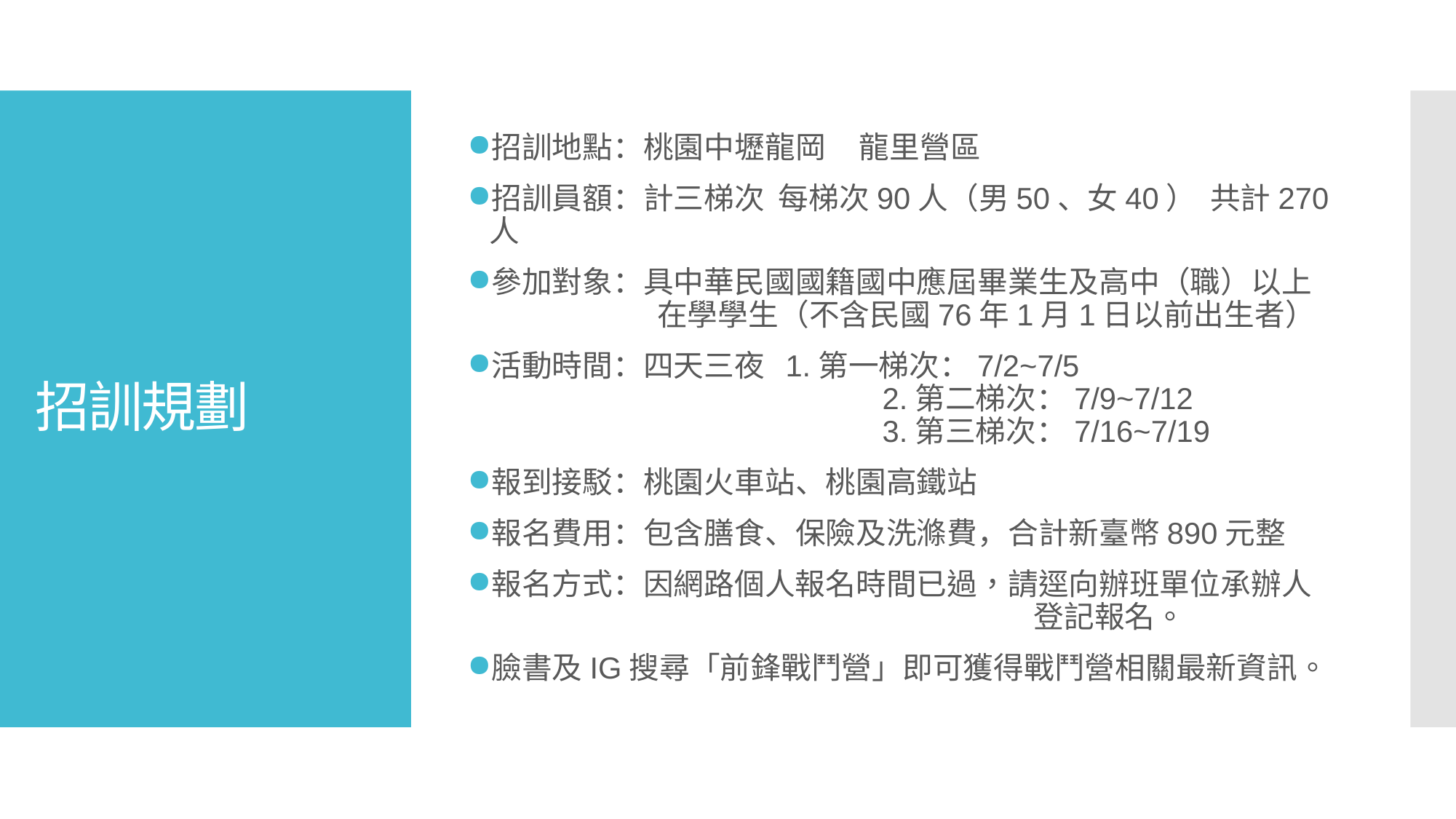

招訓地點：桃園中壢龍岡     龍里營區
招訓員額：計三梯次  每梯次90人（男50、女40）  共計270人
參加對象：具中華民國國籍國中應屆畢業生及高中（職）以上
                         在學學生（不含民國76年1月1日以前出生者）
活動時間：四天三夜  1.第一梯次：7/2~7/5
                                               2.第二梯次：7/9~7/12
                                               3.第三梯次：7/16~7/19
報到接駁：桃園火車站、桃園高鐵站
報名費用：包含膳食、保險及洗滌費，合計新臺幣890元整
報名方式：因網路個人報名時間已過，請逕向辦班單位承辦人                                                                                    登記報名。
臉書及IG搜尋「前鋒戰鬥營」即可獲得戰鬥營相關最新資訊。
# 招訓規劃